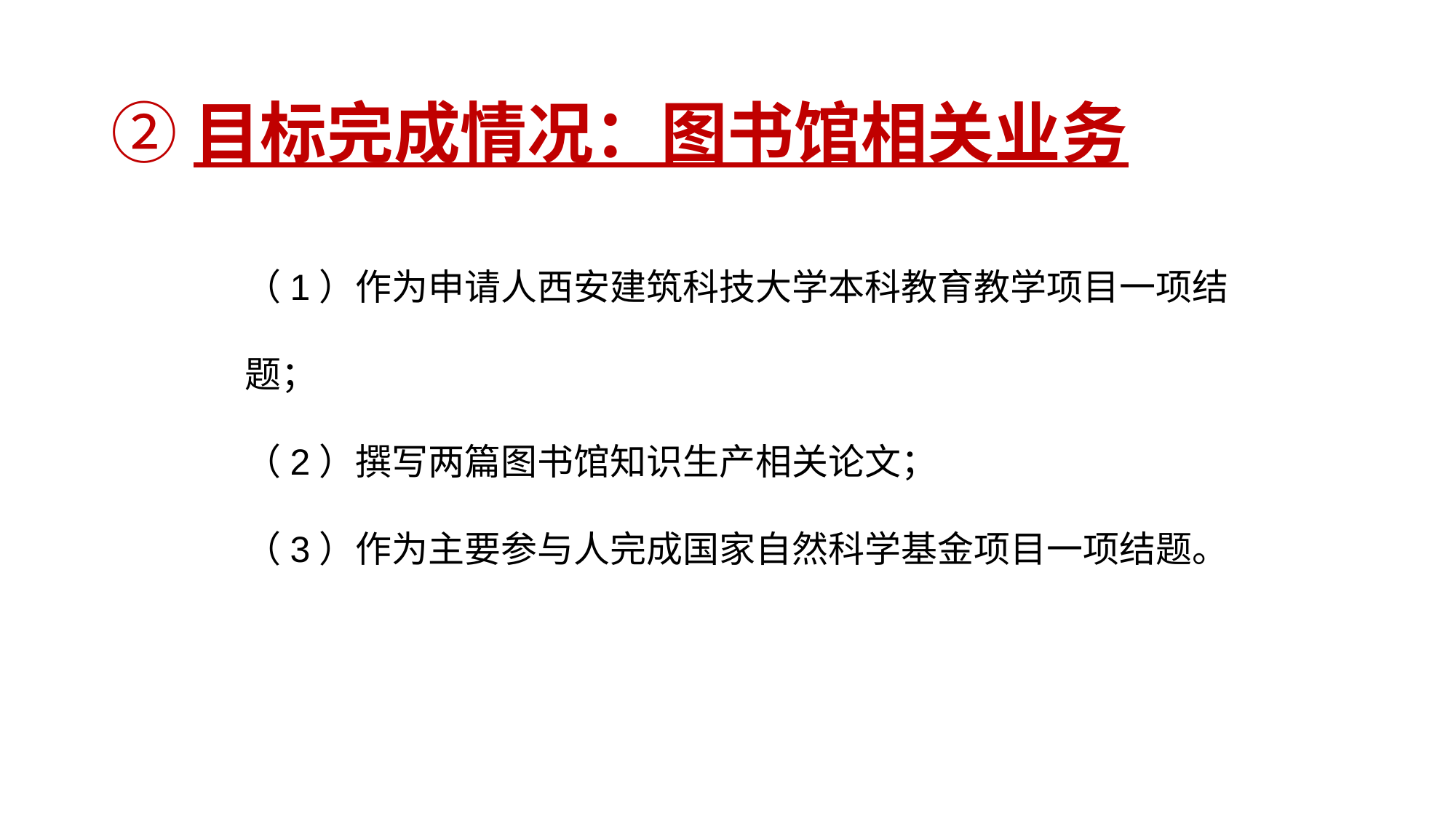

# ②目标完成情况：图书馆相关业务
（1）作为申请人西安建筑科技大学本科教育教学项目一项结题；
（2）撰写两篇图书馆知识生产相关论文；
（3）作为主要参与人完成国家自然科学基金项目一项结题。